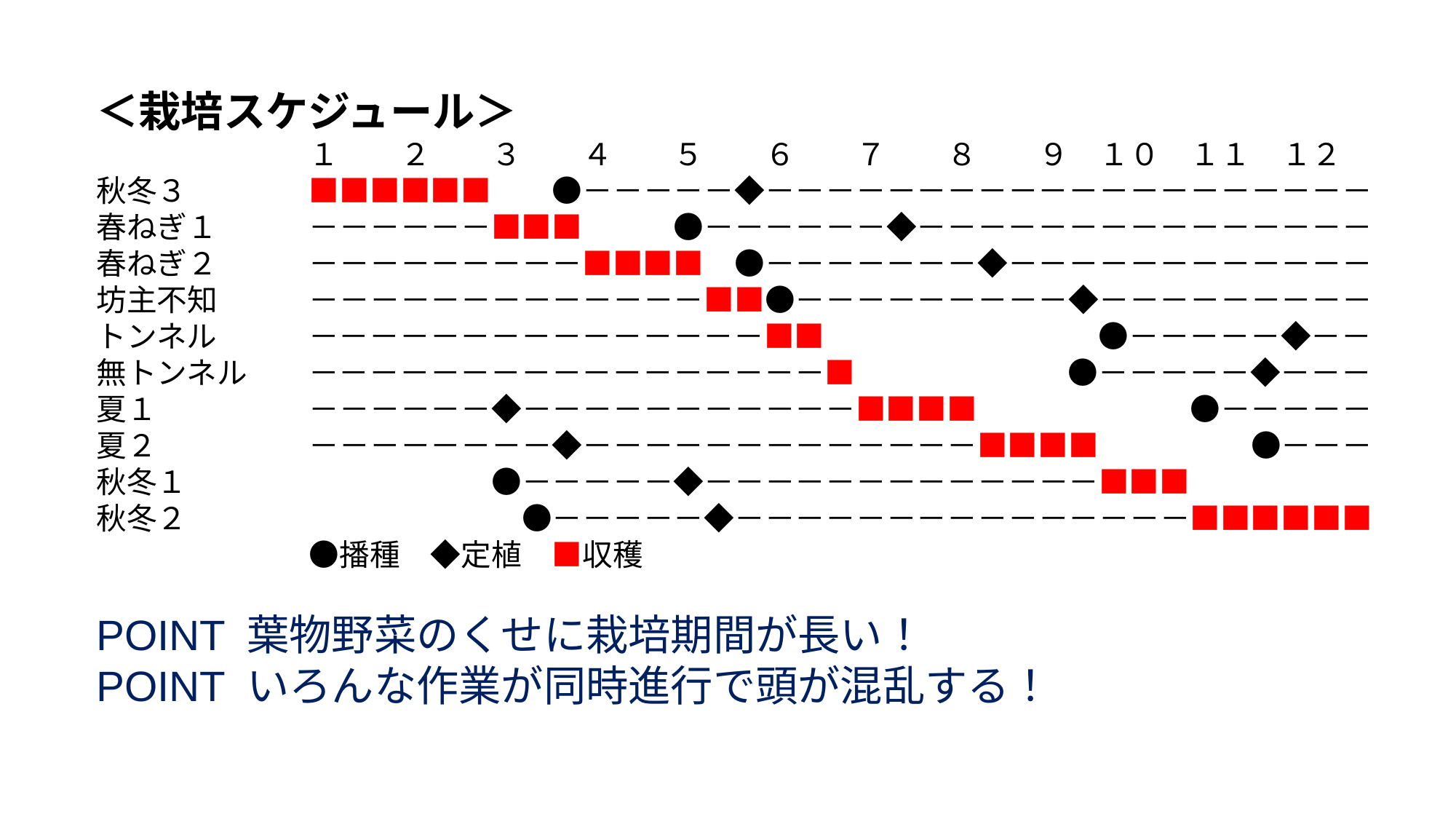

＜栽培スケジュール＞
　　　　　　　１　　２　　３　　４　　５　　６　　７　　８　　９　１０　１１　１２
秋冬３　　　　■■■■■■　　●－－－－－◆－－－－－－－－－－－－－－－－－－－－
春ねぎ１　　　－－－－－－■■■　　　●－－－－－－◆－－－－－－－－－－－－－－－
春ねぎ２　　　－－－－－－－－－■■■■　●－－－－－－－◆－－－－－－－－－－－－
坊主不知　　　－－－－－－－－－－－－－■■●－－－－－－－－－◆－－－－－－－－－
トンネル　　　－－－－－－－－－－－－－－－■■　　　　　　　　　●－－－－－◆－－
無トンネル　　－－－－－－－－－－－－－－－－－■　　　　　　　●－－－－－◆－－－
夏１　　　　　－－－－－－◆－－－－－－－－－－－■■■■　　　　　　　●－－－－－
夏２　　　　　－－－－－－－－◆－－－－－－－－－－－－－■■■■　　　　　●－－－
秋冬１　　　　　　　　　　●－－－－－◆－－－－－－－－－－－－－■■■
秋冬２　　　　　　　　　　　●－－－－－◆－－－－－－－－－－－－－－－■■■■■■
　　　　　　　●播種　◆定植　■収穫
POINT 葉物野菜のくせに栽培期間が長い！
POINT いろんな作業が同時進行で頭が混乱する！